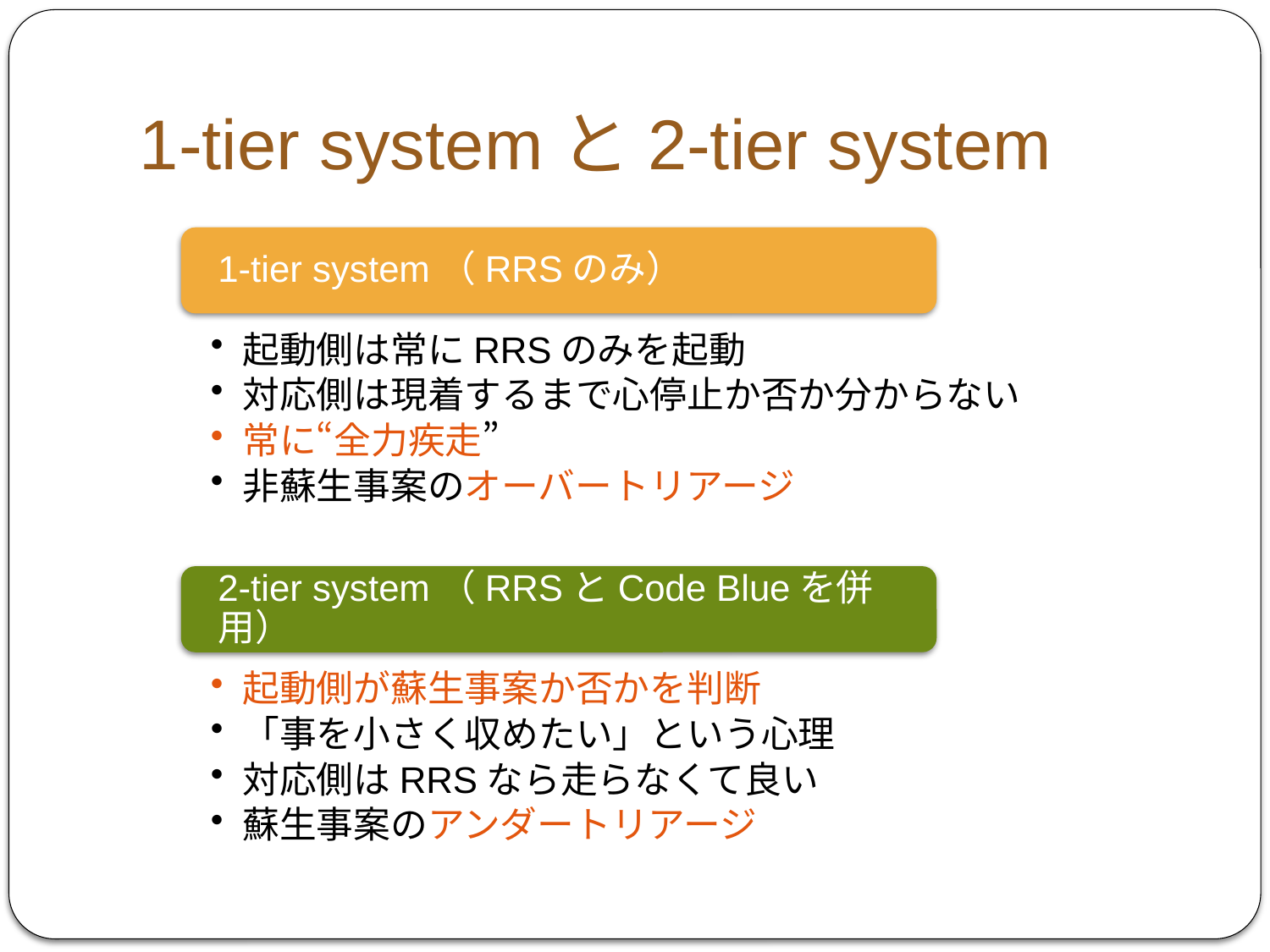

# 1-tier systemと2-tier system
起動側は常にRRSのみを起動
対応側は現着するまで心停止か否か分からない
常に“全力疾走”
非蘇生事案のオーバートリアージ
1-tier system（RRSのみ）
起動側が蘇生事案か否かを判断
「事を小さく収めたい」という心理
対応側はRRSなら走らなくて良い
蘇生事案のアンダートリアージ
2-tier system（RRSとCode Blueを併用）